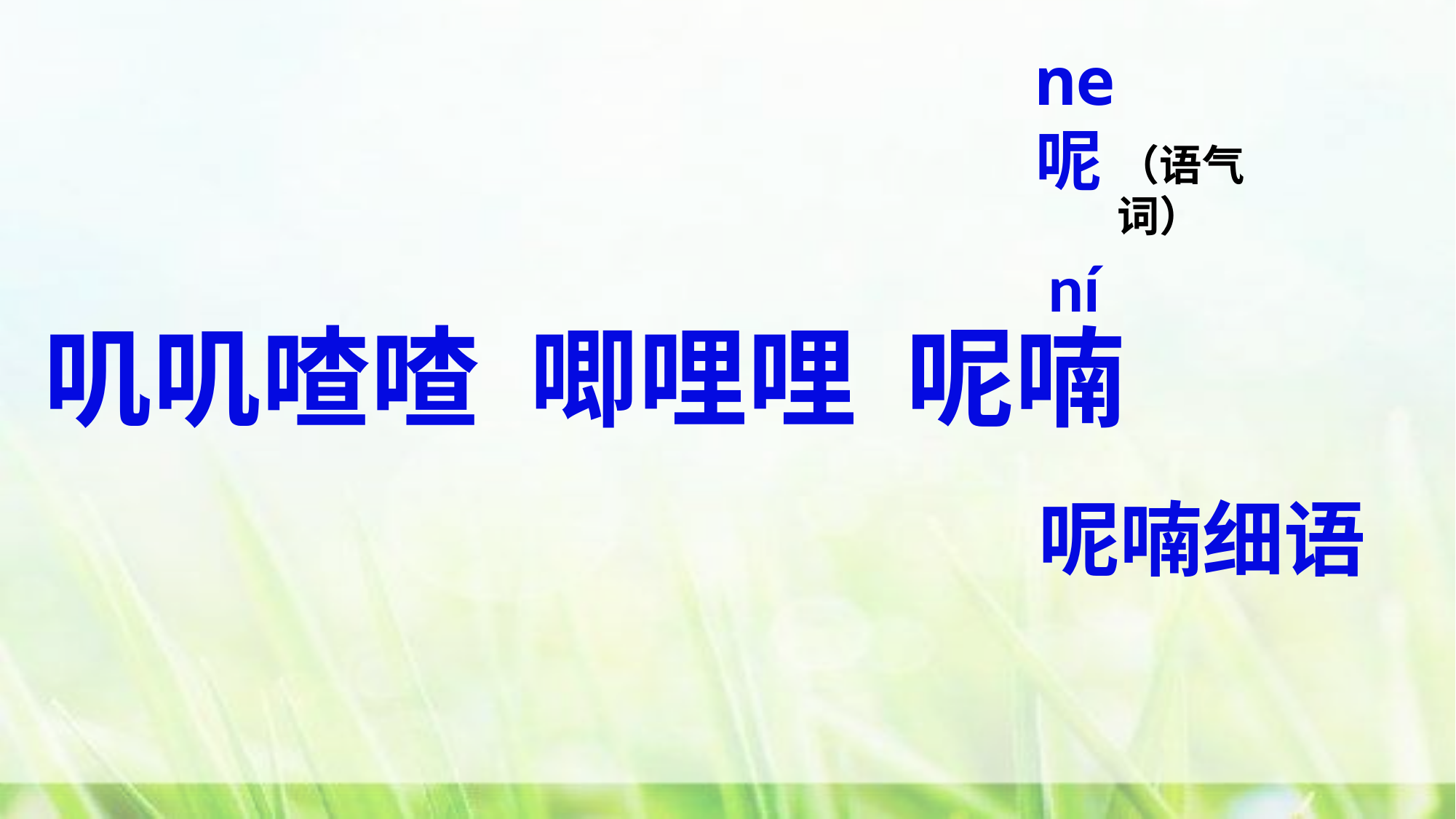

ne
呢
（语气词）
ní
 叽叽喳喳  唧哩哩  呢喃
呢喃细语